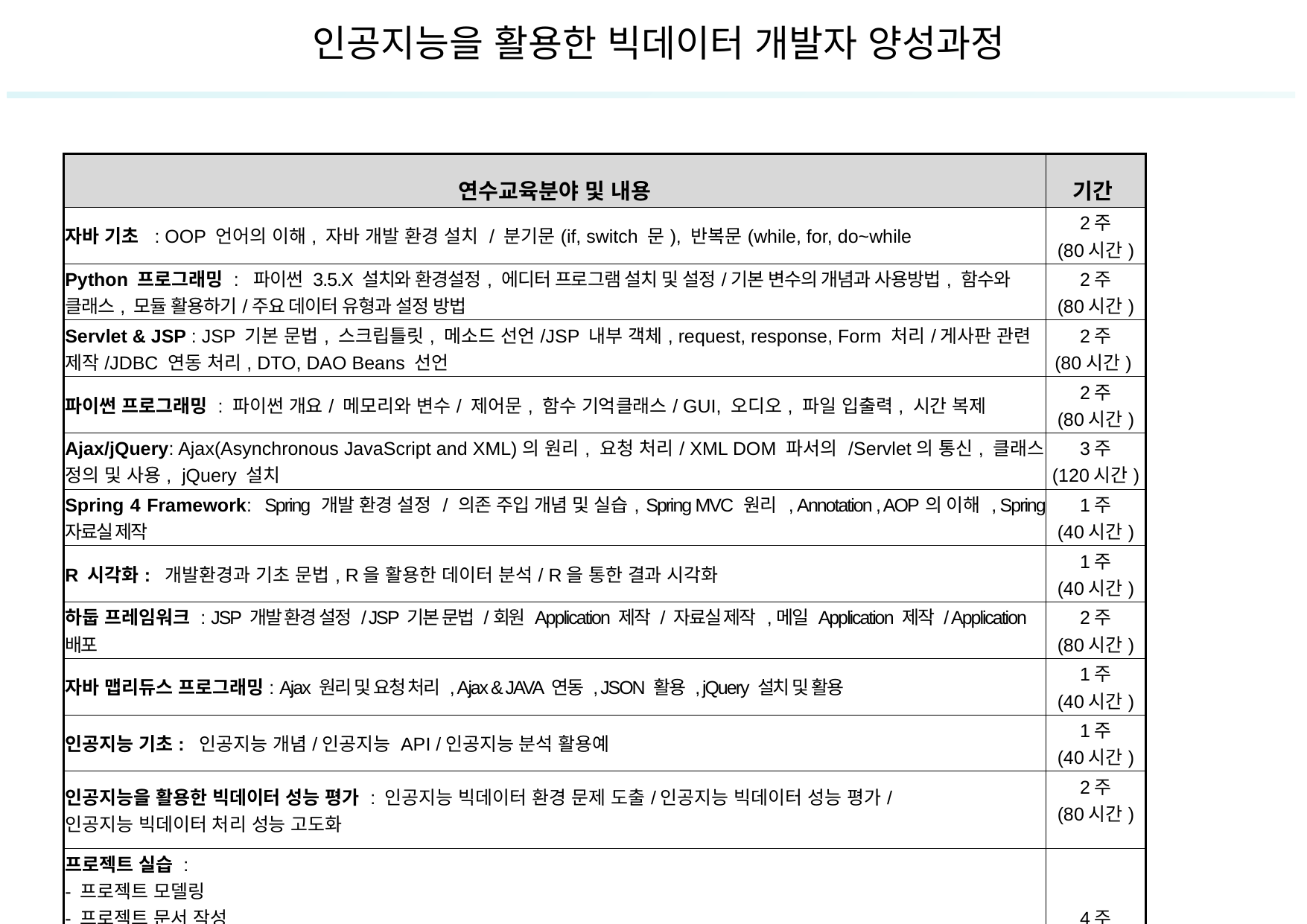

인공지능을 활용한 빅데이터 개발자 양성과정

| 연수교육분야 및 내용 | 기간 |
| --- | --- |
| 자바 기초 : OOP 언어의 이해, 자바 개발 환경 설치 / 분기문(if, switch 문), 반복문(while, for, do~while | 2주 (80시간) |
| Python 프로그래밍 : 파이썬 3.5.X 설치와 환경설정, 에디터 프로그램 설치 및 설정/기본 변수의 개념과 사용방법, 함수와 클래스, 모듈 활용하기/주요 데이터 유형과 설정 방법 | 2주 (80시간) |
| Servlet & JSP : JSP 기본 문법, 스크립틀릿, 메소드 선언/JSP 내부 객체, request, response, Form 처리/게사판 관련 제작/JDBC 연동 처리, DTO, DAO Beans 선언 | 2주 (80시간) |
| 파이썬 프로그래밍 : 파이썬 개요/ 메모리와 변수/ 제어문, 함수 기억클래스/ GUI, 오디오, 파일 입출력, 시간 복제 | 2주 (80시간) |
| Ajax/jQuery: Ajax(Asynchronous JavaScript and XML)의 원리, 요청 처리/ XML DOM 파서의 /Servlet의 통신, 클래스 정의 및 사용, jQuery 설치 | 3주 (120시간) |
| Spring 4 Framework: Spring 개발 환경 설정 / 의존 주입 개념 및 실습, Spring MVC 원리 , Annotation , AOP의 이해 , Spring 자료실 제작 | 1주 (40시간) |
| R 시각화: 개발환경과 기초 문법, R을 활용한 데이터 분석/ R을 통한 결과 시각화 | 1주 (40시간) |
| 하둡 프레임워크 : JSP 개발 환경 설정 / JSP 기본 문법 /회원 Application 제작 / 자료실 제작 ,메일 Application 제작 / Application 배포 | 2주 (80시간) |
| 자바 맵리듀스 프로그래밍: Ajax 원리 및 요청 처리 , Ajax & JAVA 연동 , JSON 활용 , jQuery 설치 및 활용 | 1주 (40시간) |
| 인공지능 기초: 인공지능 개념/인공지능 API /인공지능 분석 활용예 | 1주 (40시간) |
| 인공지능을 활용한 빅데이터 성능 평가 : 인공지능 빅데이터 환경 문제 도출/인공지능 빅데이터 성능 평가/ 인공지능 빅데이터 처리 성능 고도화 | 2주 (80시간) |
| 프로젝트 실습 : - 프로젝트 모델링 - 프로젝트 문서 작성 - 프로젝트 알고리즘 설계 - 프로젝트 구현 - 프로젝트 테스트 | 4주 (160시간) |